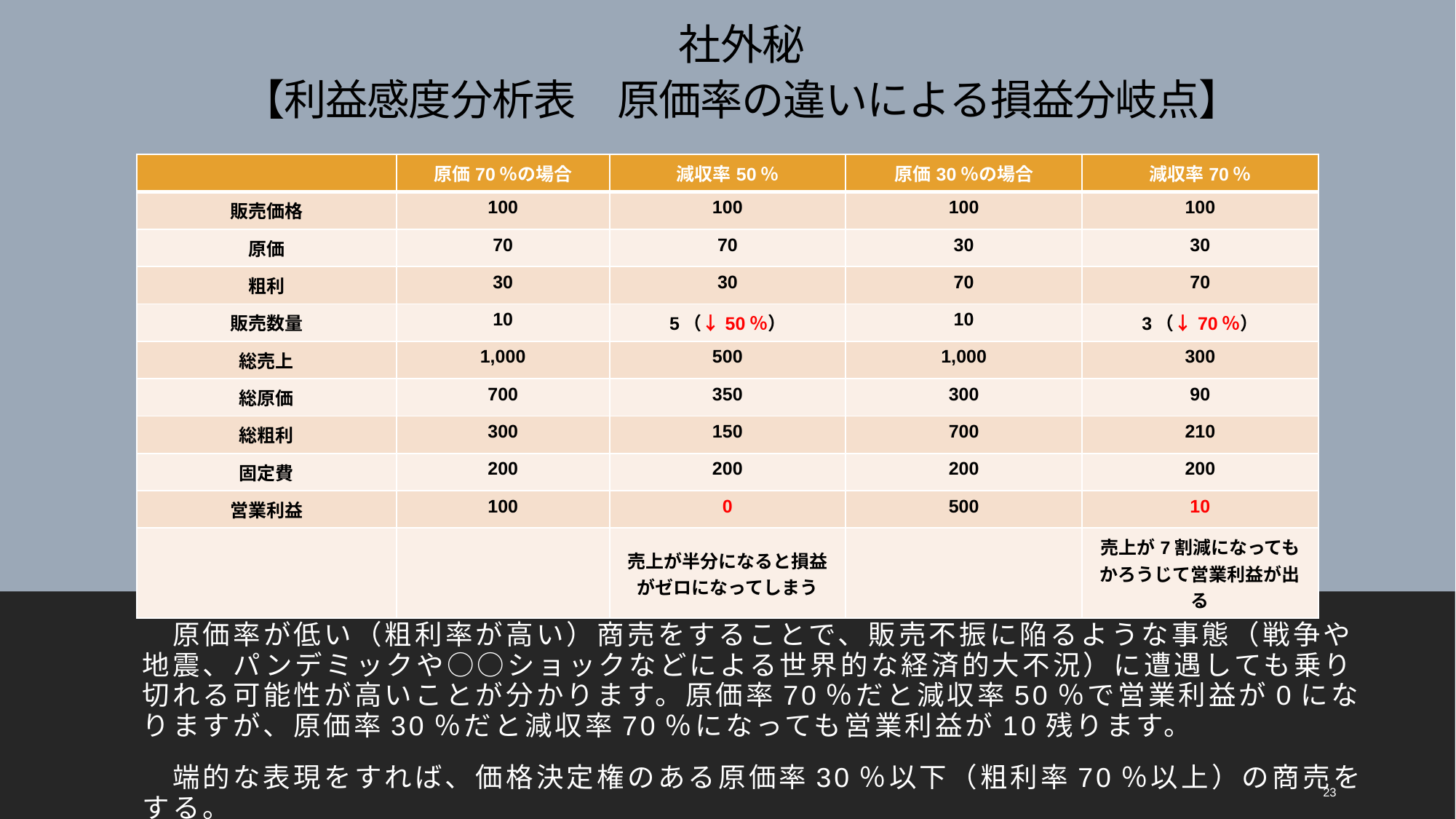

# 社外秘 【利益感度分析表　原価率の違いによる損益分岐点】
|  | 原価70％の場合 | 減収率50％ | 原価30％の場合 | 減収率70％ |
| --- | --- | --- | --- | --- |
| 販売価格 | 100 | 100 | 100 | 100 |
| 原価 | 70 | 70 | 30 | 30 |
| 粗利 | 30 | 30 | 70 | 70 |
| 販売数量 | 10 | 5（↓50％） | 10 | 3（↓70％） |
| 総売上 | 1,000 | 500 | 1,000 | 300 |
| 総原価 | 700 | 350 | 300 | 90 |
| 総粗利 | 300 | 150 | 700 | 210 |
| 固定費 | 200 | 200 | 200 | 200 |
| 営業利益 | 100 | 0 | 500 | 10 |
|  |  | 売上が半分になると損益がゼロになってしまう |  | 売上が7割減になっても かろうじて営業利益が出る |

　原価率が低い（粗利率が高い）商売をすることで、販売不振に陥るような事態（戦争や地震、パンデミックや○○ショックなどによる世界的な経済的大不況）に遭遇しても乗り切れる可能性が高いことが分かります。原価率70％だと減収率50％で営業利益が0になりますが、原価率30％だと減収率70％になっても営業利益が10残ります。
　端的な表現をすれば、価格決定権のある原価率30％以下（粗利率70％以上）の商売をする。
23